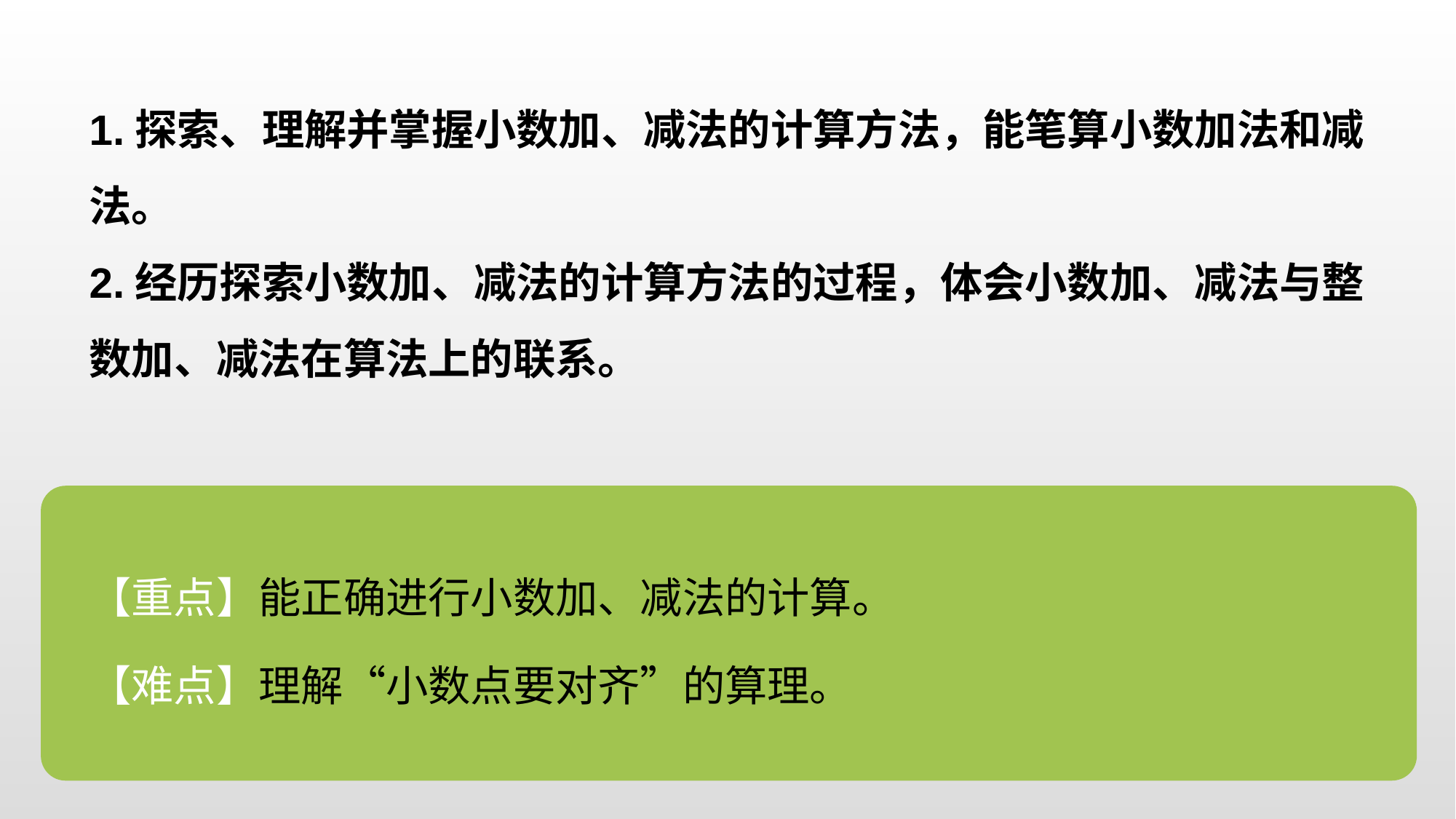

1.探索、理解并掌握小数加、减法的计算方法，能笔算小数加法和减法。
2.经历探索小数加、减法的计算方法的过程，体会小数加、减法与整数加、减法在算法上的联系。

【重点】能正确进行小数加、减法的计算。
【难点】理解“小数点要对齐”的算理。